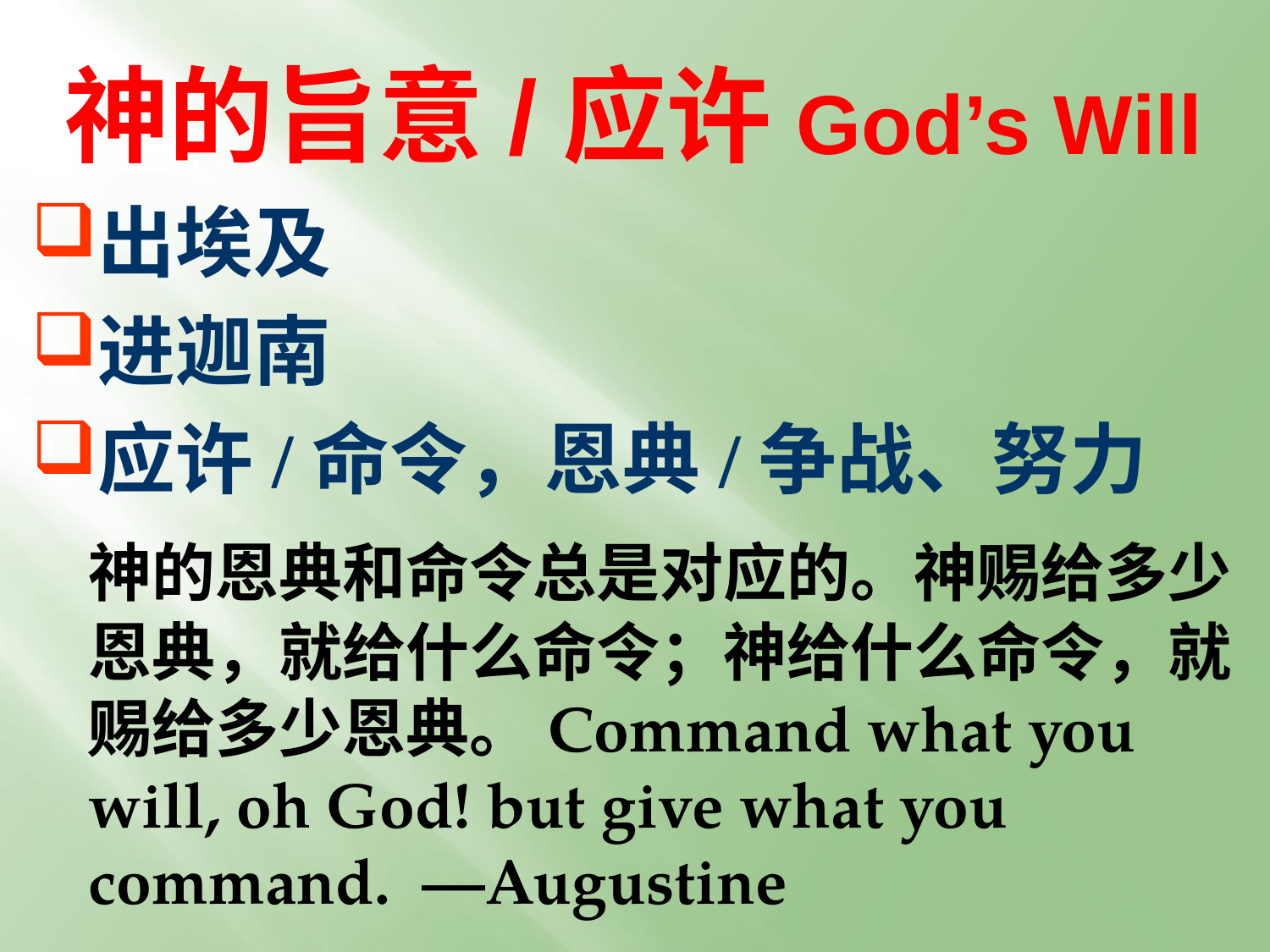

# 神的旨意/应许God’s Will
出埃及
进迦南
应许/命令，恩典/争战、努力
	神的恩典和命令总是对应的。神赐给多少恩典，就给什么命令；神给什么命令，就赐给多少恩典。Command what you will, oh God! but give what you command.  —Augustine